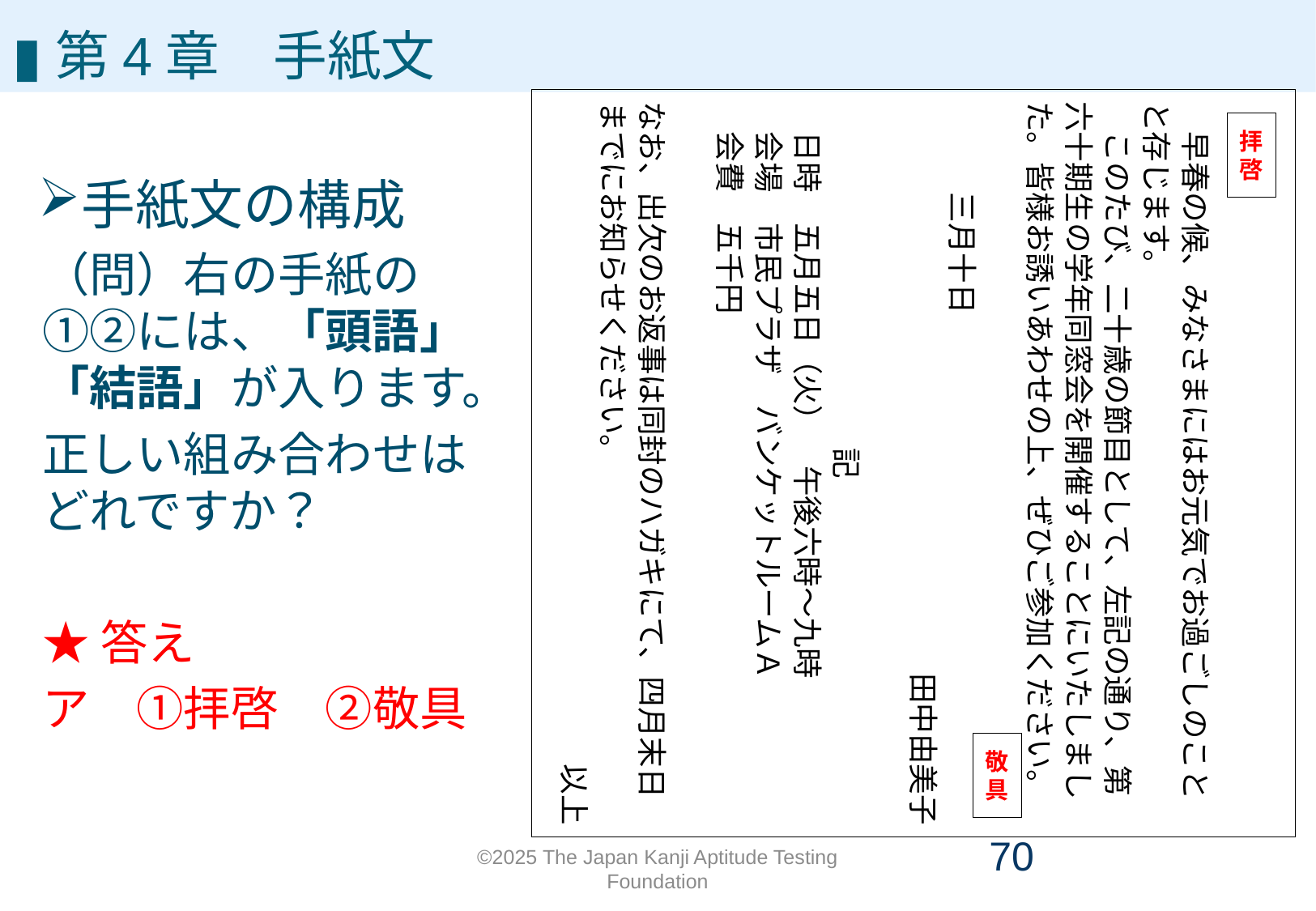

# 第4章
▮第4章　手紙文

　早春の候、みなさまにはお元気でお過ごしのことと存じます。
　このたび、二十歳の節目として、左記の通り、第六十期生の学年同窓会を開催することにいたしました。皆様お誘いあわせの上、ぜひご参加ください。

　　　三月十日
田中由美子

記
　日時　五月五日（火）　午後六時～九時
　会場　市民プラザ　バンケットルームＡ
　会費　五千円

なお、出欠のお返事は同封のハガキにて、四月末日までにお知らせください。
以上
拝啓
手紙文の構成

（問）右の手紙の　①②には、「頭語」「結語」が入ります。
正しい組み合わせはどれですか？

★答え
ア　①拝啓　②敬具

敬具
©2025 The Japan Kanji Aptitude Testing Foundation
70